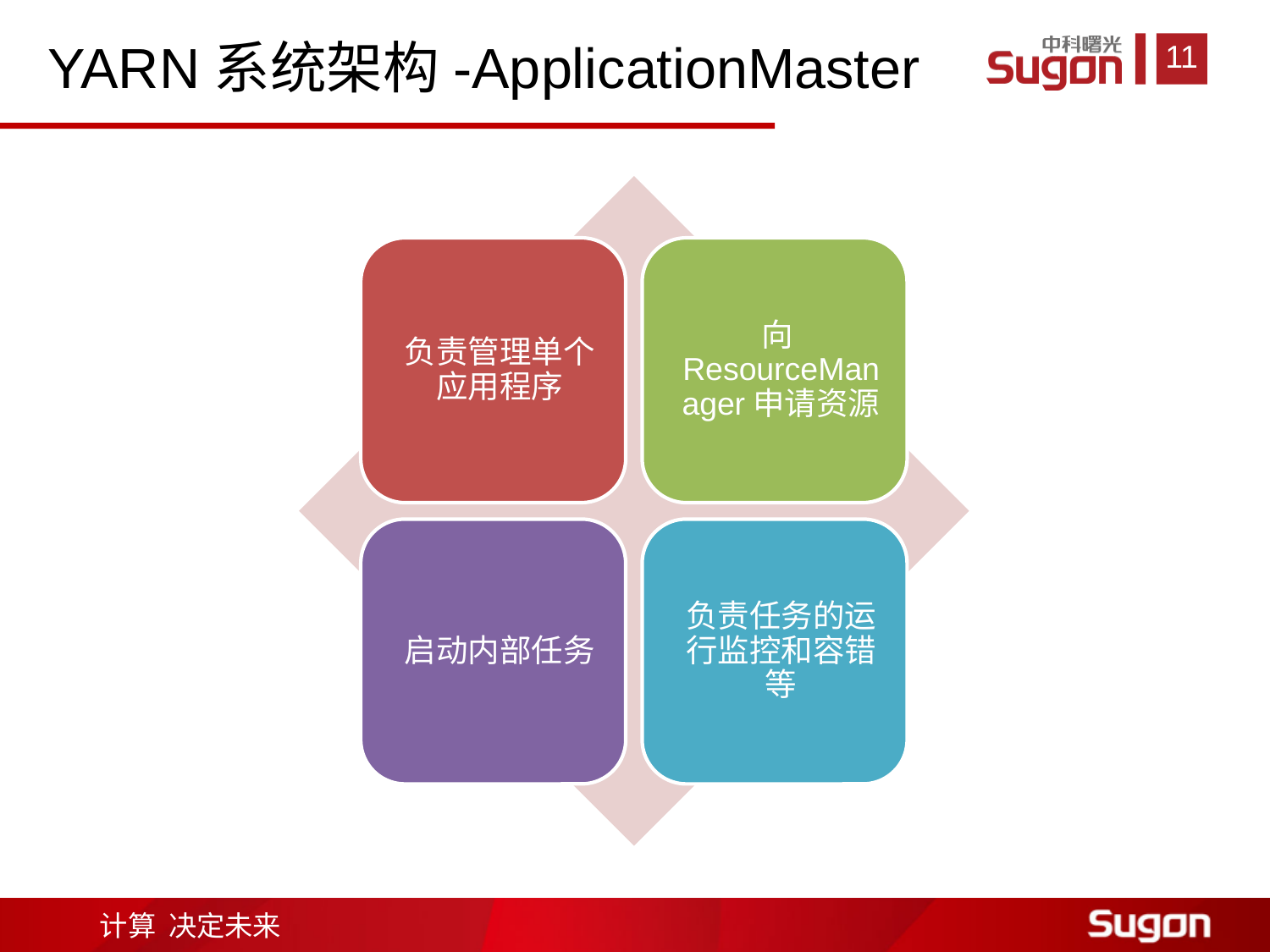

YARN系统架构-ApplicationMaster

负责管理单个应用程序
向ResourceManager申请资源
启动内部任务
负责任务的运行监控和容错等